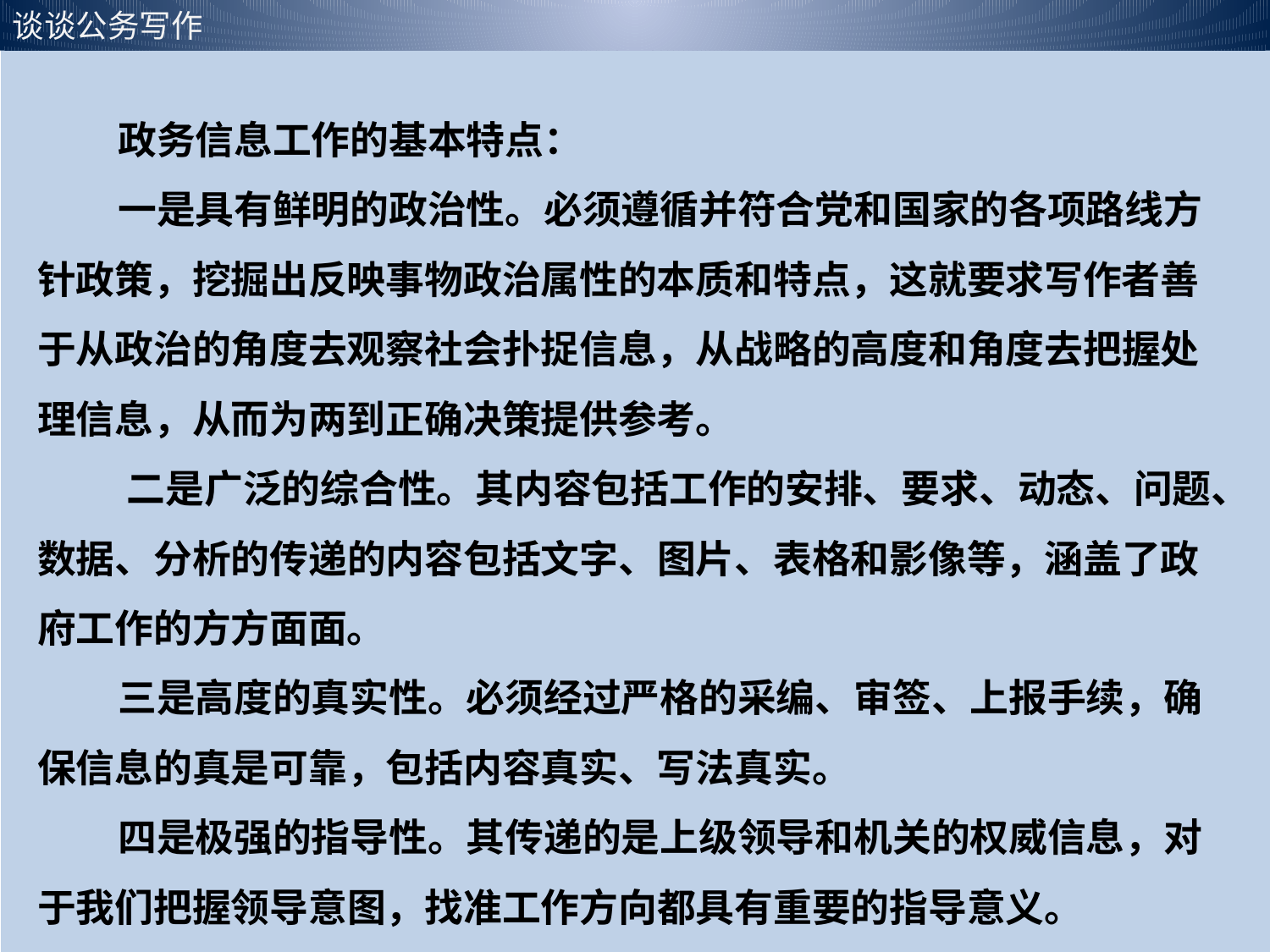

政务信息工作的基本特点：
        一是具有鲜明的政治性。必须遵循并符合党和国家的各项路线方针政策，挖掘出反映事物政治属性的本质和特点，这就要求写作者善于从政治的角度去观察社会扑捉信息，从战略的高度和角度去把握处理信息，从而为两到正确决策提供参考。
         二是广泛的综合性。其内容包括工作的安排、要求、动态、问题、数据、分析的传递的内容包括文字、图片、表格和影像等，涵盖了政府工作的方方面面。
        三是高度的真实性。必须经过严格的采编、审签、上报手续，确保信息的真是可靠，包括内容真实、写法真实。
        四是极强的指导性。其传递的是上级领导和机关的权威信息，对于我们把握领导意图，找准工作方向都具有重要的指导意义。